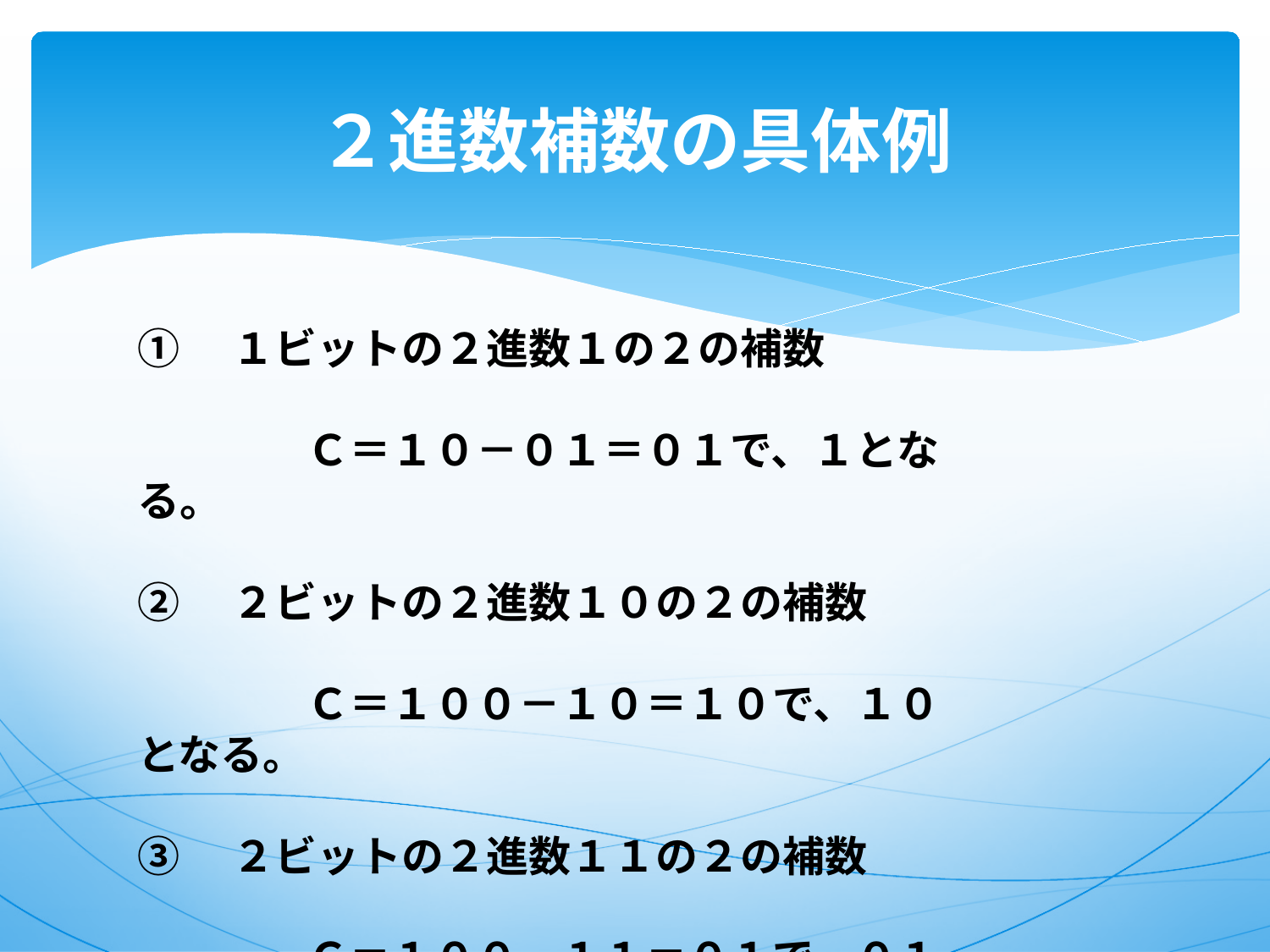

# ２進数補数の具体例
①　１ビットの２進数１の２の補数

　　　　Ｃ＝１０－０１＝０１で、１となる。

②　２ビットの２進数１０の２の補数

　　　　Ｃ＝１００－１０＝１０で、１０となる。

③　２ビットの２進数１１の２の補数

　　　　Ｃ＝１００－１１＝０１で、０１となる。